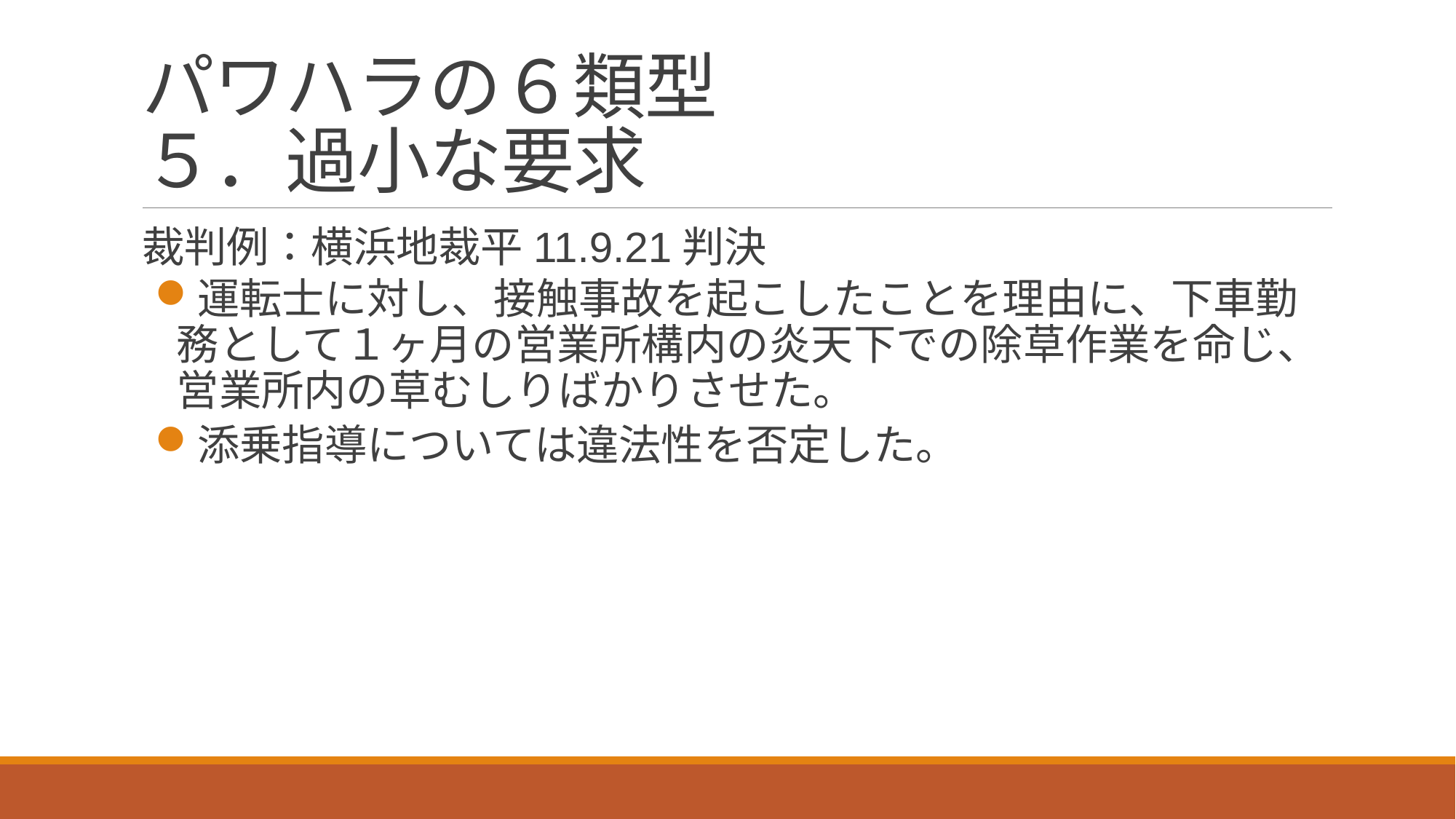

# パワハラの６類型 ５．過小な要求
裁判例：横浜地裁平11.9.21判決
運転士に対し、接触事故を起こしたことを理由に、下車勤務として１ヶ月の営業所構内の炎天下での除草作業を命じ、営業所内の草むしりばかりさせた。
添乗指導については違法性を否定した。